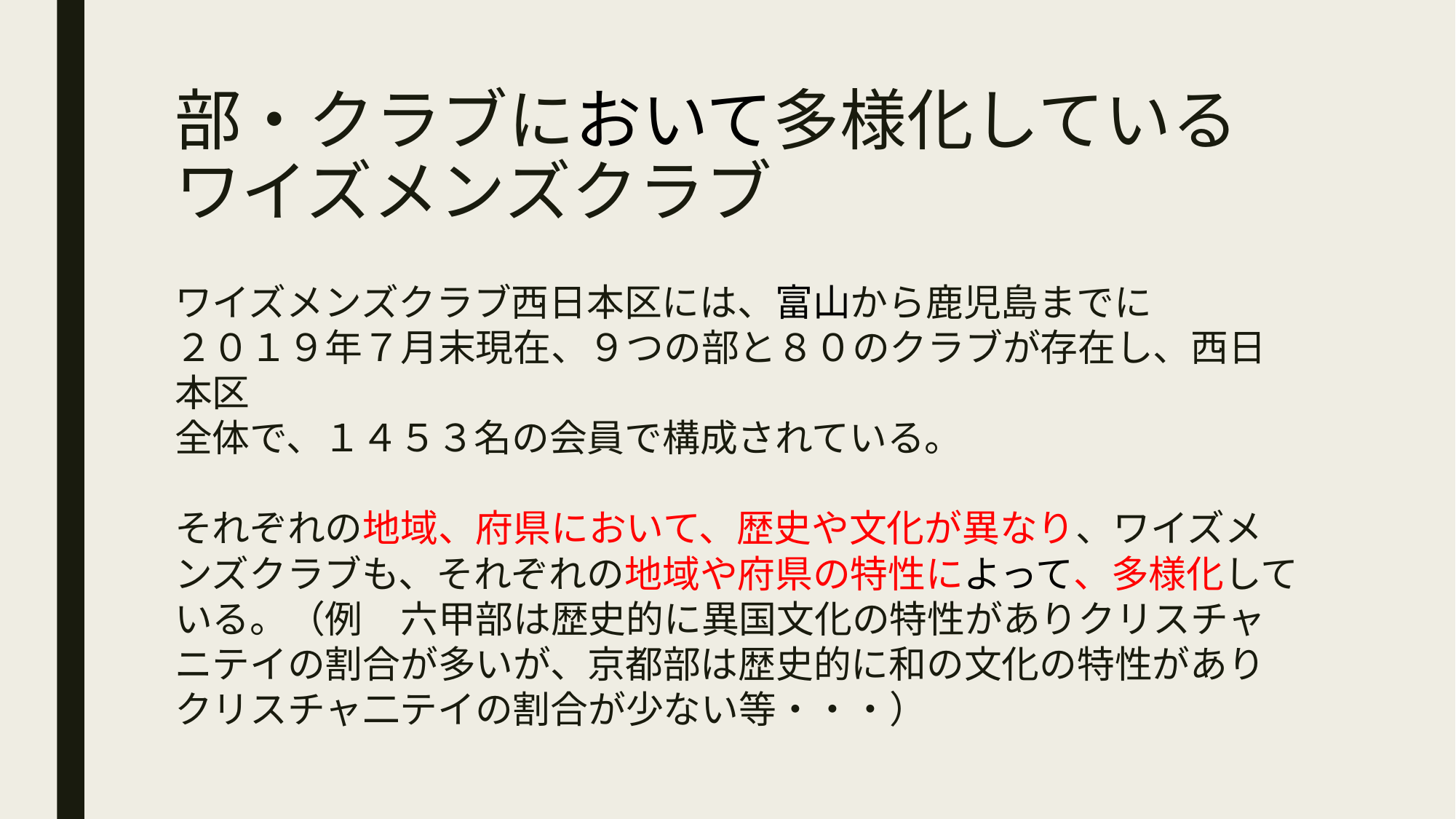

# 部・クラブにおいて多様化している ワイズメンズクラブ
ワイズメンズクラブ西日本区には、富山から鹿児島までに
２０１９年７月末現在、９つの部と８０のクラブが存在し、西日本区
全体で、１４５３名の会員で構成されている。

それぞれの地域、府県において、歴史や文化が異なり、ワイズメンズクラブも、それぞれの地域や府県の特性によって、多様化している。（例　六甲部は歴史的に異国文化の特性がありクリスチャニテイの割合が多いが、京都部は歴史的に和の文化の特性がありクリスチャ二テイの割合が少ない等・・・）